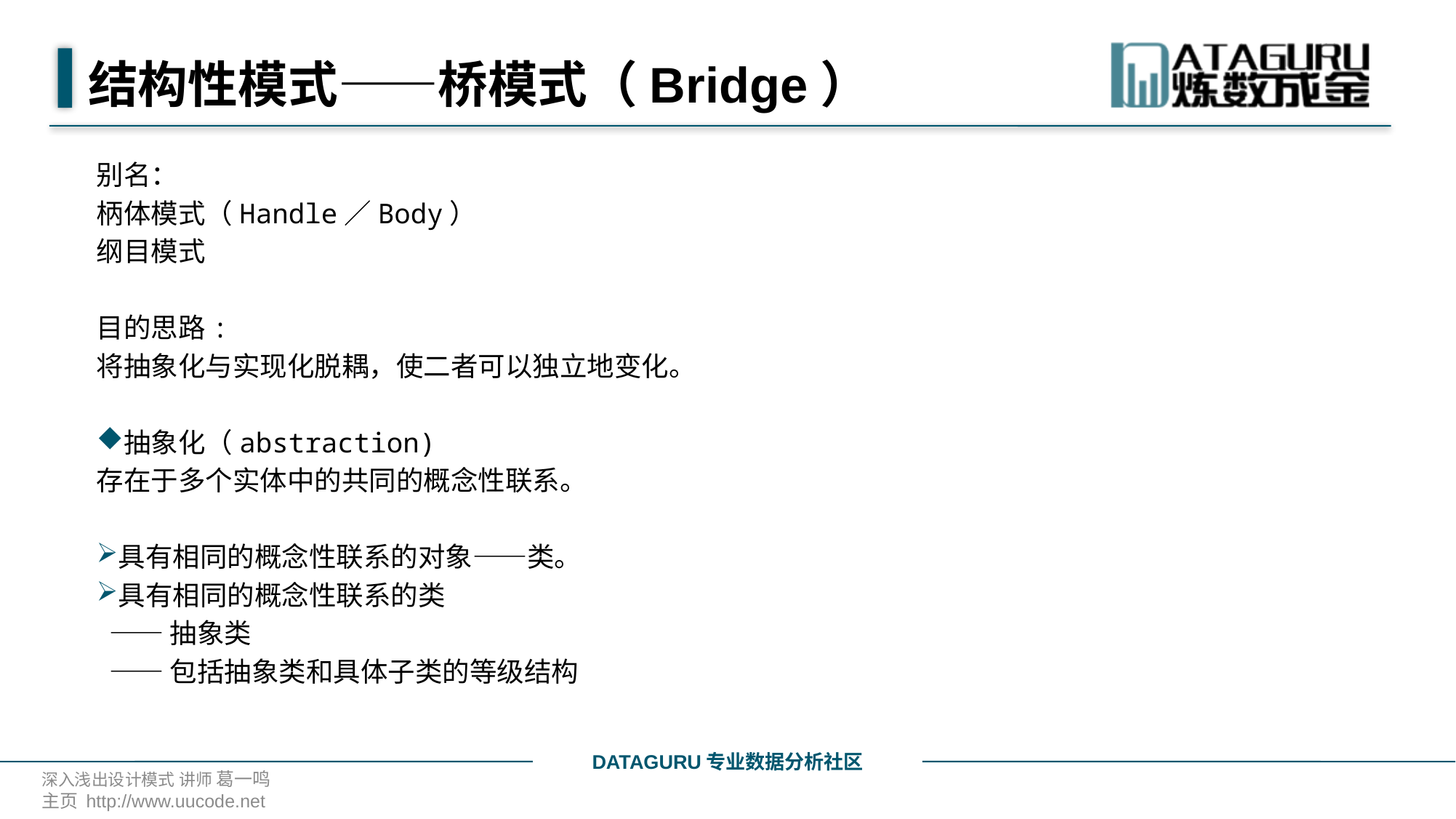

# 结构性模式——桥模式（Bridge）
别名：
柄体模式（Handle／Body）
纲目模式

目的思路:
将抽象化与实现化脱耦，使二者可以独立地变化。

抽象化（abstraction)
存在于多个实体中的共同的概念性联系。

具有相同的概念性联系的对象——类。
具有相同的概念性联系的类
  ——抽象类
  ——包括抽象类和具体子类的等级结构